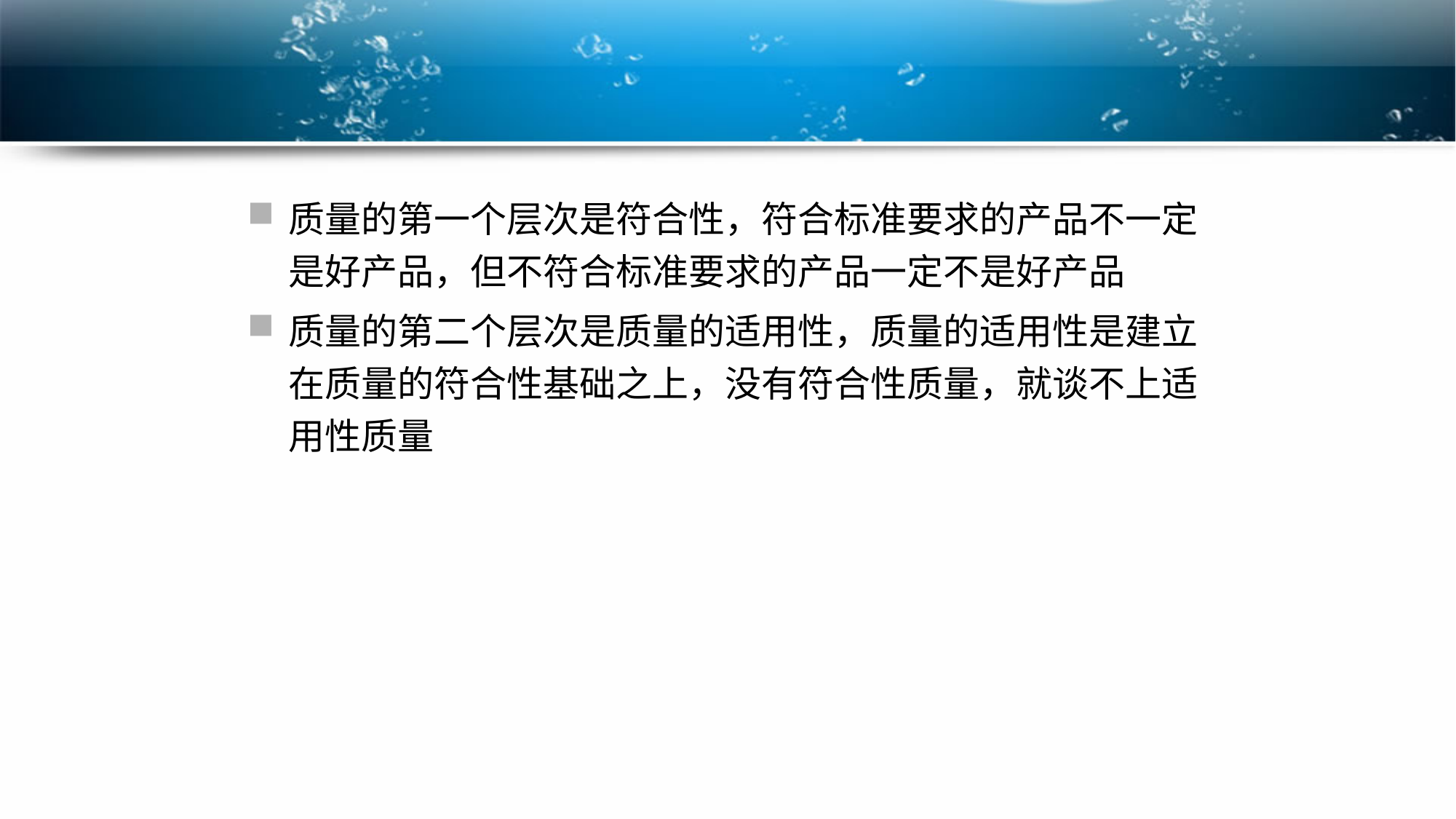

#
质量的第一个层次是符合性，符合标准要求的产品不一定是好产品，但不符合标准要求的产品一定不是好产品
质量的第二个层次是质量的适用性，质量的适用性是建立在质量的符合性基础之上，没有符合性质量，就谈不上适用性质量